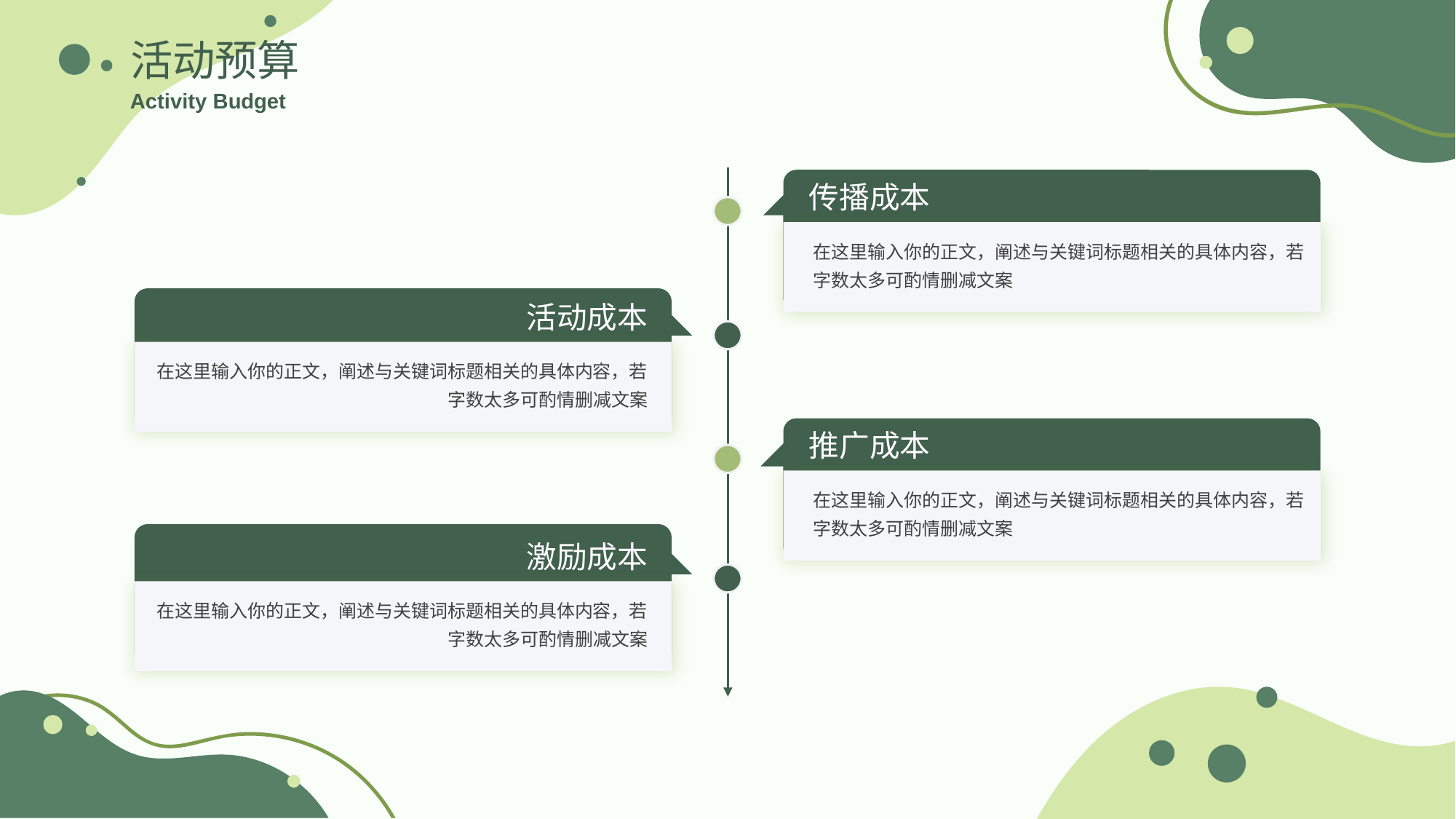

活动预算
Activity Budget

传播成本

在这里输入你的正文，阐述与关键词标题相关的具体内容，若字数太多可酌情删减文案

活动成本

在这里输入你的正文，阐述与关键词标题相关的具体内容，若字数太多可酌情删减文案

推广成本

在这里输入你的正文，阐述与关键词标题相关的具体内容，若字数太多可酌情删减文案

激励成本

在这里输入你的正文，阐述与关键词标题相关的具体内容，若字数太多可酌情删减文案